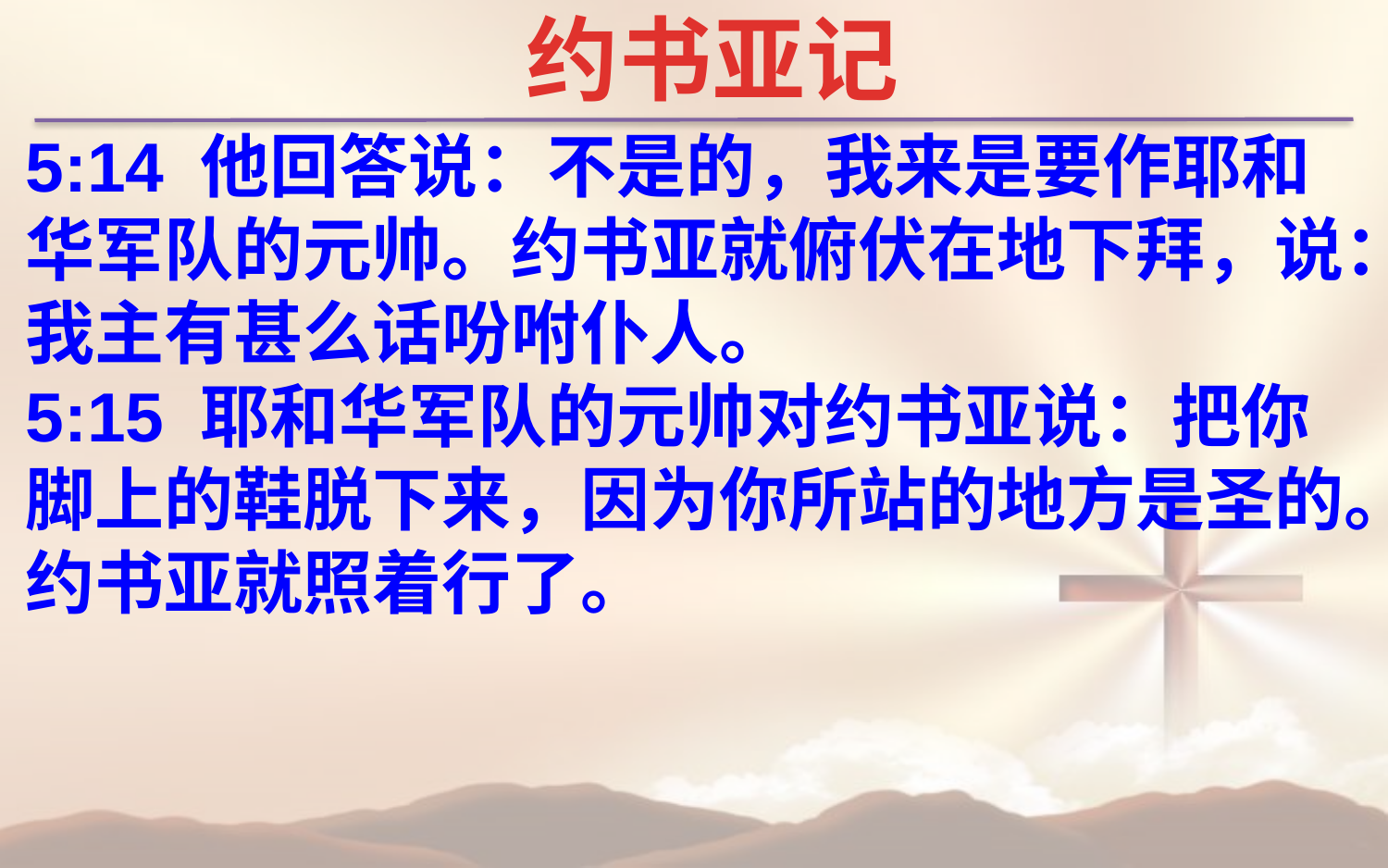

约书亚记
5:14 他回答说：不是的，我来是要作耶和华军队的元帅。约书亚就俯伏在地下拜，说：我主有甚么话吩咐仆人。
5:15 耶和华军队的元帅对约书亚说：把你脚上的鞋脱下来，因为你所站的地方是圣的。约书亚就照着行了。